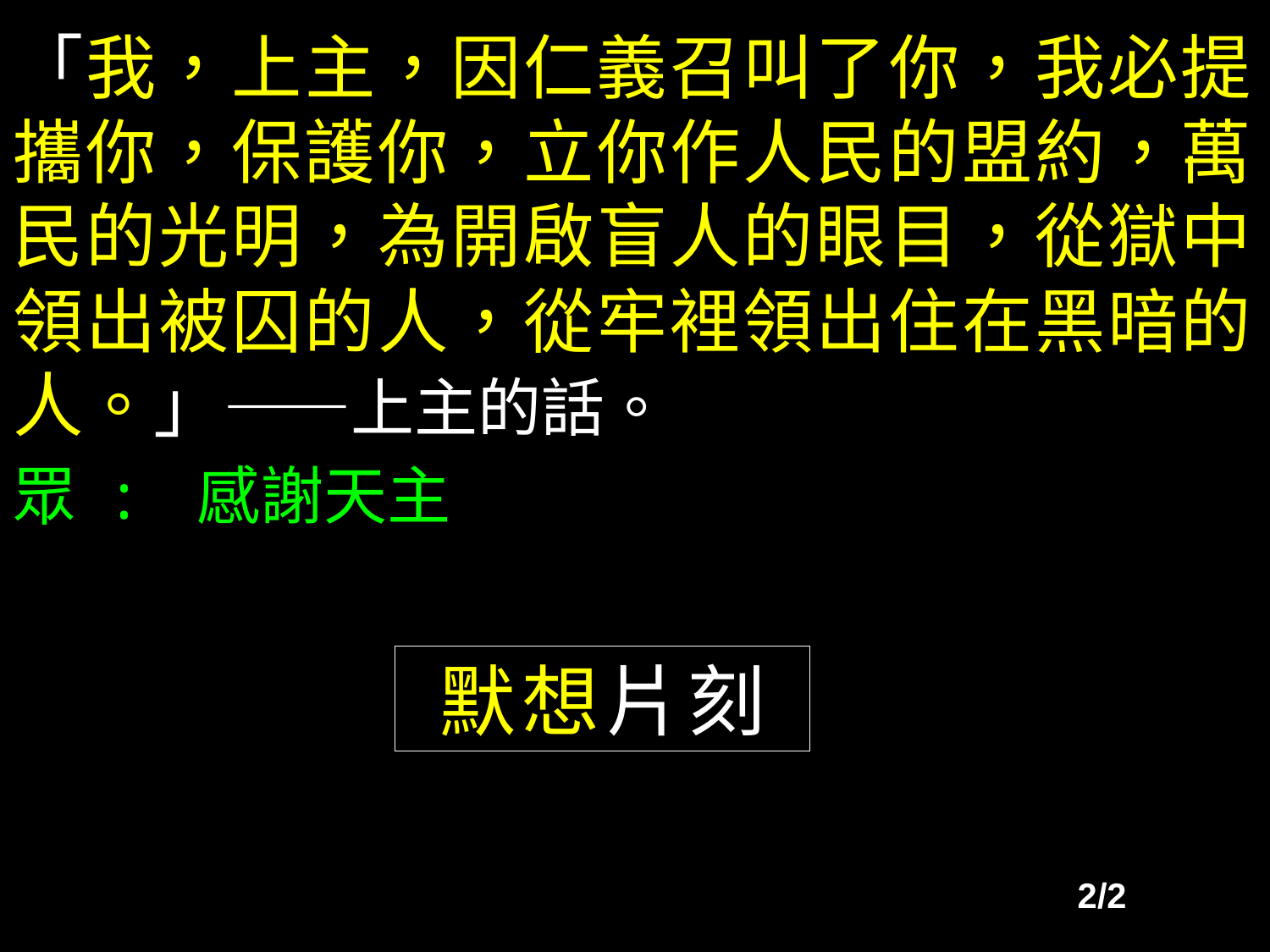

「我，上主，因仁義召叫了你，我必提攜你，保護你，立你作人民的盟約，萬民的光明，為開啟盲人的眼目，從獄中領出被囚的人，從牢裡領出住在黑暗的人。」——上主的話。
眾 : 感謝天主

默想片刻
2/2